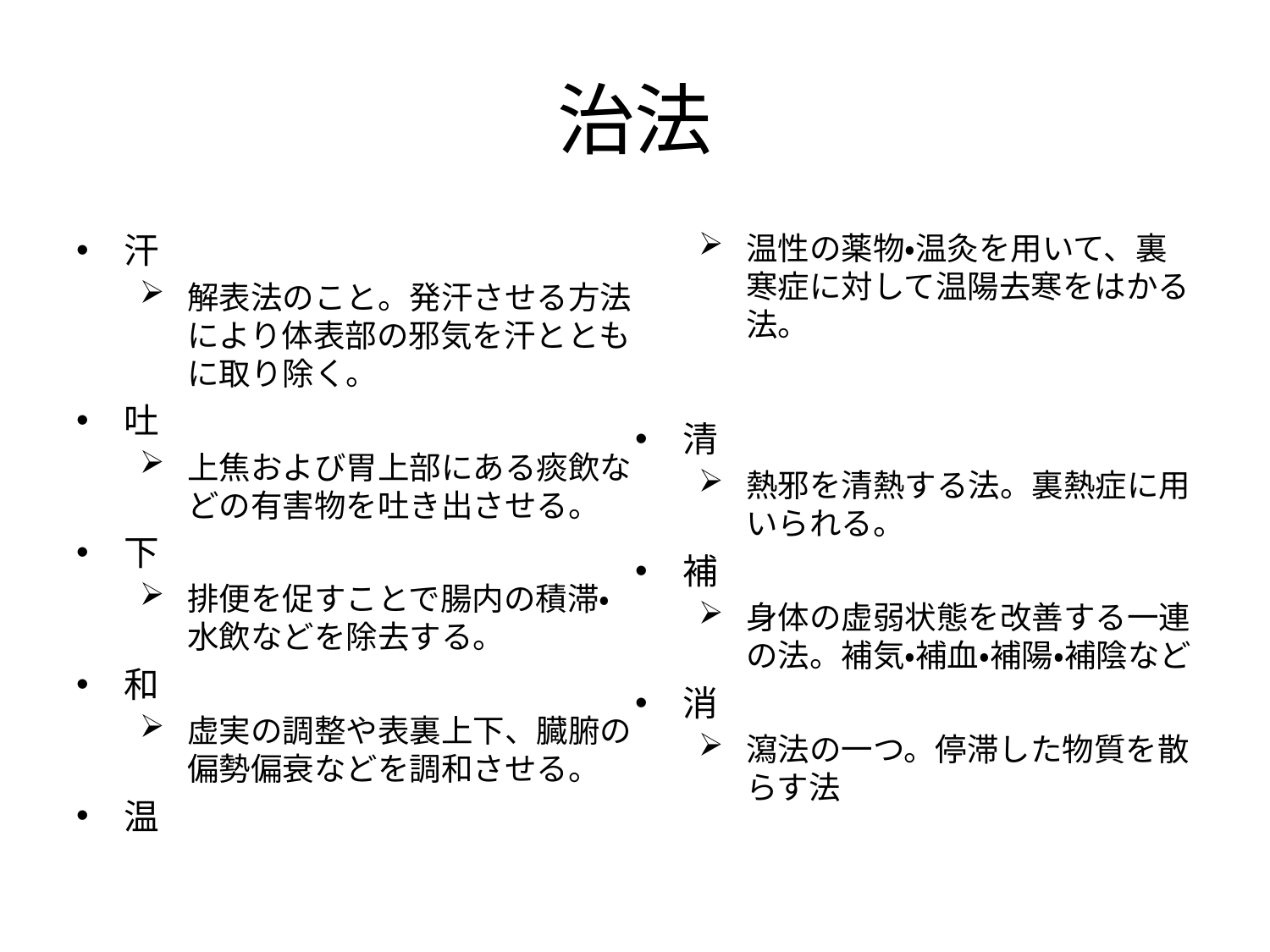

# 治法
汗
解表法のこと。発汗させる方法により体表部の邪気を汗とともに取り除く。
吐
上焦および胃上部にある痰飲などの有害物を吐き出させる。
下
排便を促すことで腸内の積滞・水飲などを除去する。
和
虚実の調整や表裏上下、臓腑の偏勢偏衰などを調和させる。
温
温性の薬物・温灸を用いて、裏寒症に対して温陽去寒をはかる法。

清
熱邪を清熱する法。裏熱症に用いられる。
補
身体の虚弱状態を改善する一連の法。補気・補血・補陽・補陰など
消
瀉法の一つ。停滞した物質を散らす法